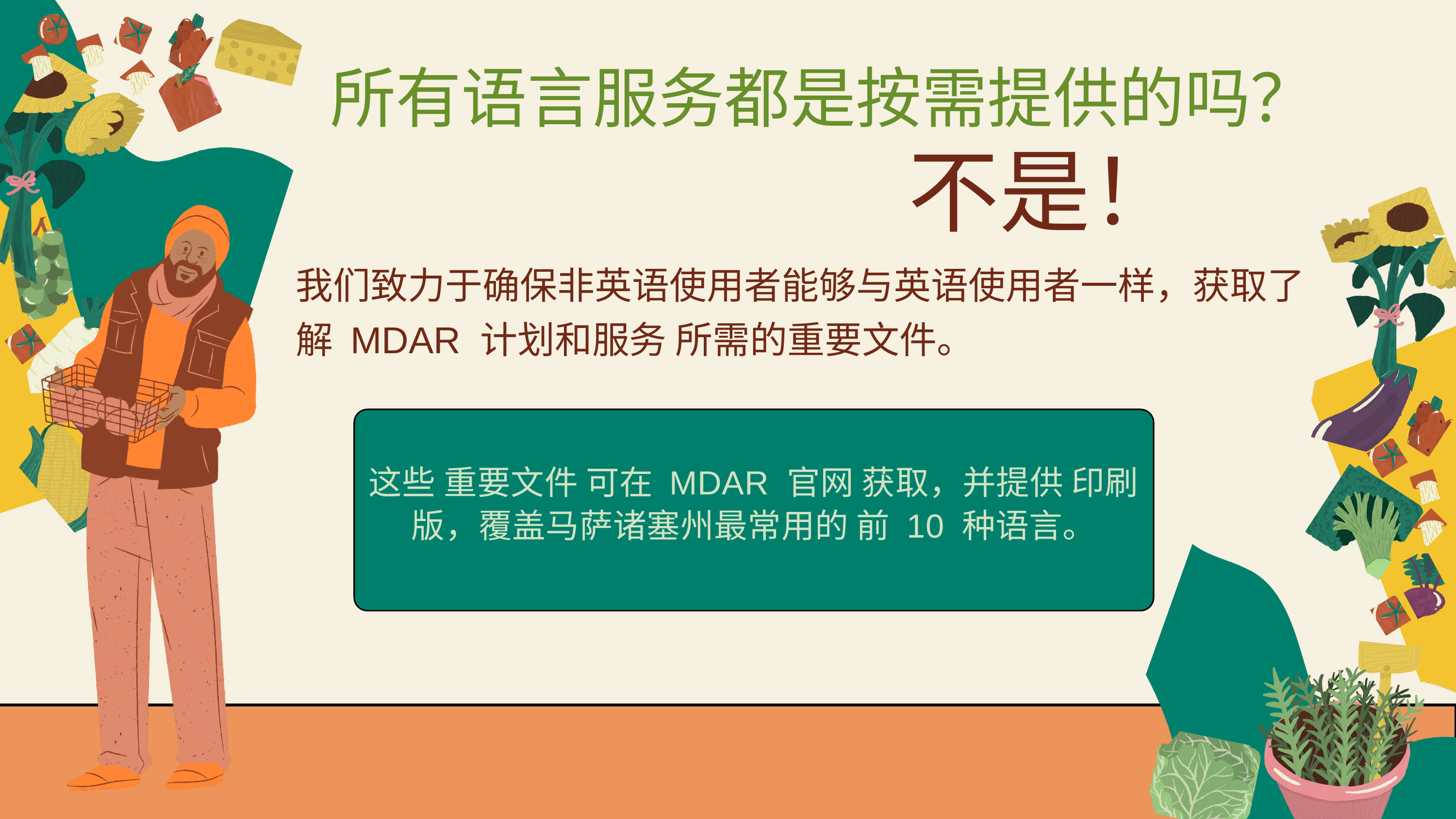

所有语言服务都是按需提供的吗？
不是！

我们致力于确保非英语使用者能够与英语使用者一样，获取了解 MDAR 计划和服务 所需的重要文件。

这些 重要文件 可在 MDAR 官网 获取，并提供 印刷版，覆盖马萨诸塞州最常用的 前 10 种语言。